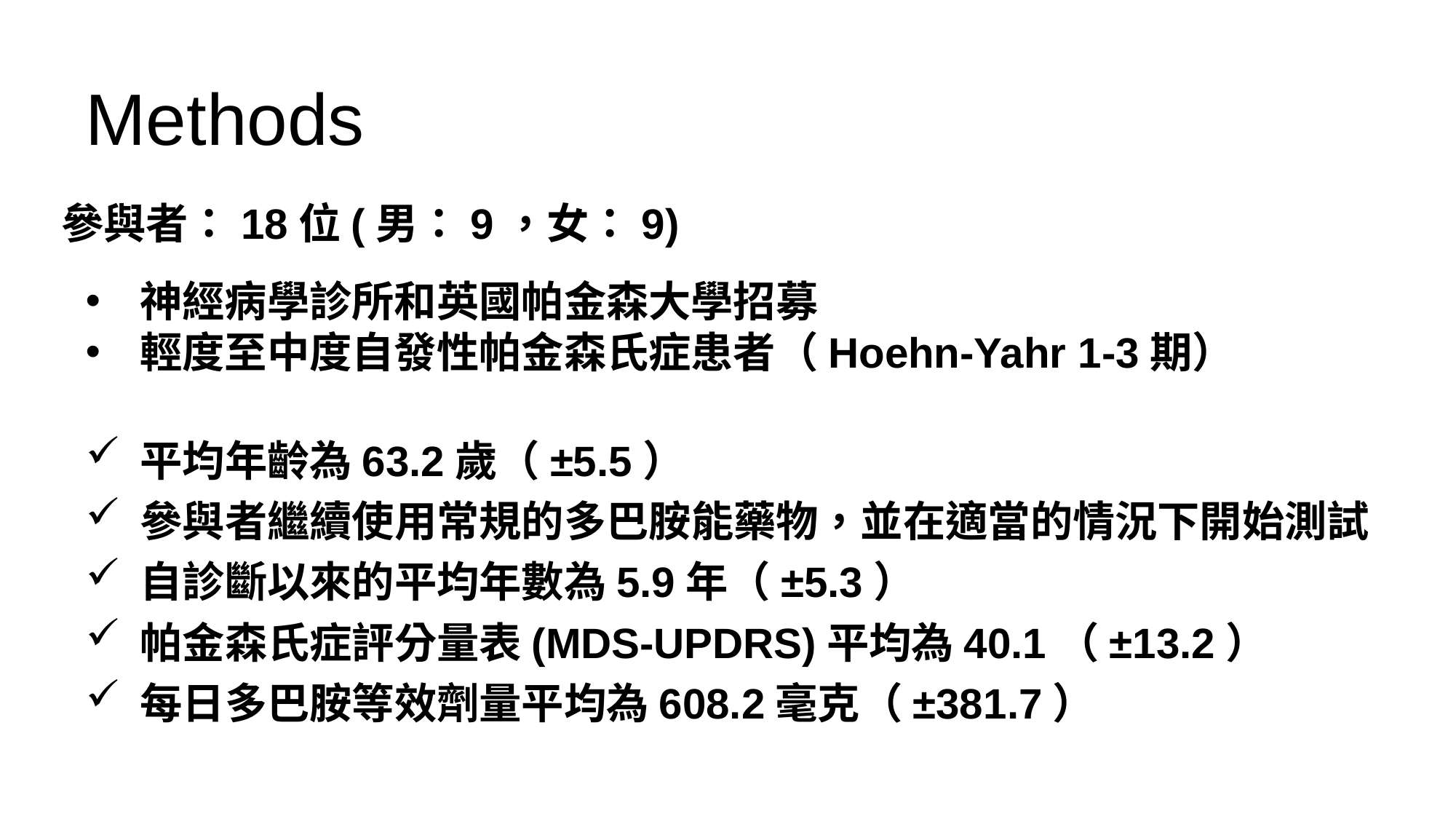

Methods
參與者：18位(男：9，女：9)
神經病學診所和英國帕金森大學招募
輕度至中度自發性帕金森氏症患者（Hoehn-Yahr 1-3期）
平均年齡為63.2歲（±5.5）
參與者繼續使用常規的多巴胺能藥物，並在適當的情況下開始測試
自診斷以來的平均年數為5.9年（±5.3）
帕金森氏症評分量表(MDS-UPDRS)平均為40.1（±13.2）
每日多巴胺等效劑量平均為608.2毫克（±381.7）